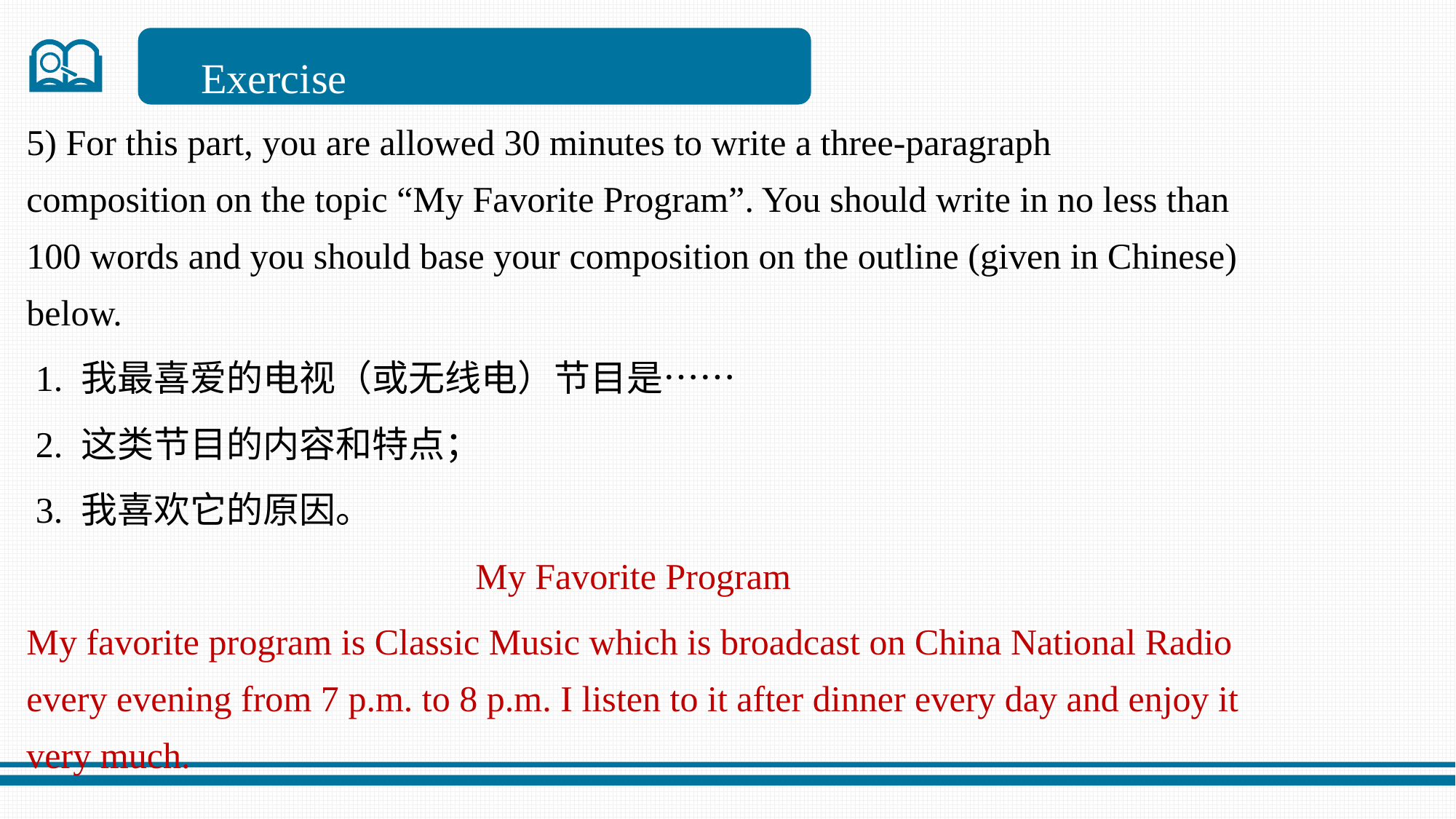

Exercise
5) For this part, you are allowed 30 minutes to write a three-paragraph composition on the topic “My Favorite Program”. You should write in no less than 100 words and you should base your composition on the outline (given in Chinese) below.
 1. 我最喜爱的电视（或无线电）节目是……
 2. 这类节目的内容和特点；
 3. 我喜欢它的原因。
My Favorite Program
My favorite program is Classic Music which is broadcast on China National Radio every evening from 7 p.m. to 8 p.m. I listen to it after dinner every day and enjoy it very much.